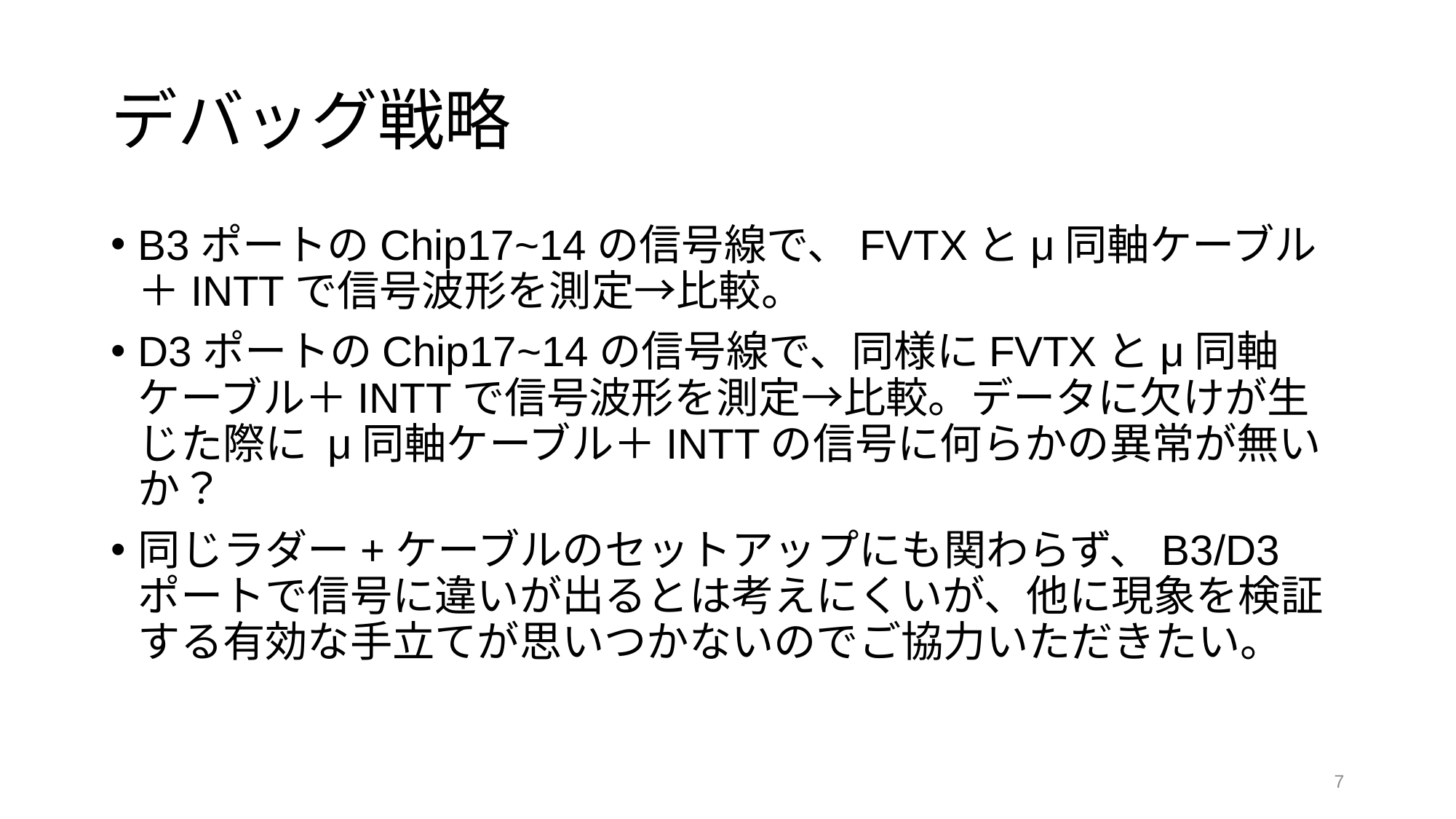

# デバッグ戦略
B3ポートのChip17~14の信号線で、FVTXとμ同軸ケーブル＋INTTで信号波形を測定→比較。
D3ポートのChip17~14の信号線で、同様にFVTXとμ同軸ケーブル＋INTTで信号波形を測定→比較。データに欠けが生じた際に μ同軸ケーブル＋INTTの信号に何らかの異常が無いか？
同じラダー+ケーブルのセットアップにも関わらず、B3/D3ポートで信号に違いが出るとは考えにくいが、他に現象を検証する有効な手立てが思いつかないのでご協力いただきたい。

7